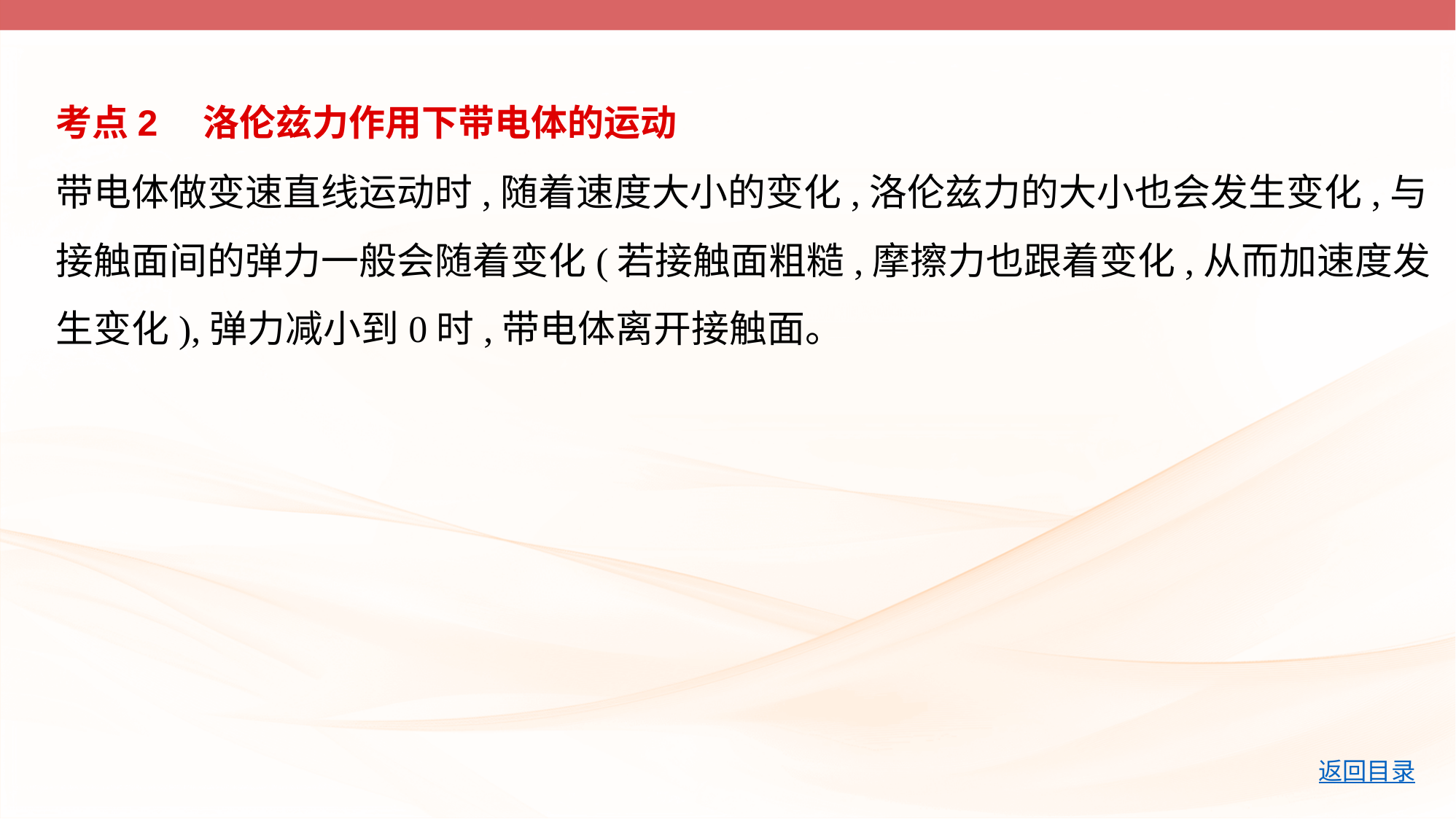

考点2　洛伦兹力作用下带电体的运动
带电体做变速直线运动时,随着速度大小的变化,洛伦兹力的大小也会发生变化,与
接触面间的弹力一般会随着变化(若接触面粗糙,摩擦力也跟着变化,从而加速度发
生变化),弹力减小到0时,带电体离开接触面。